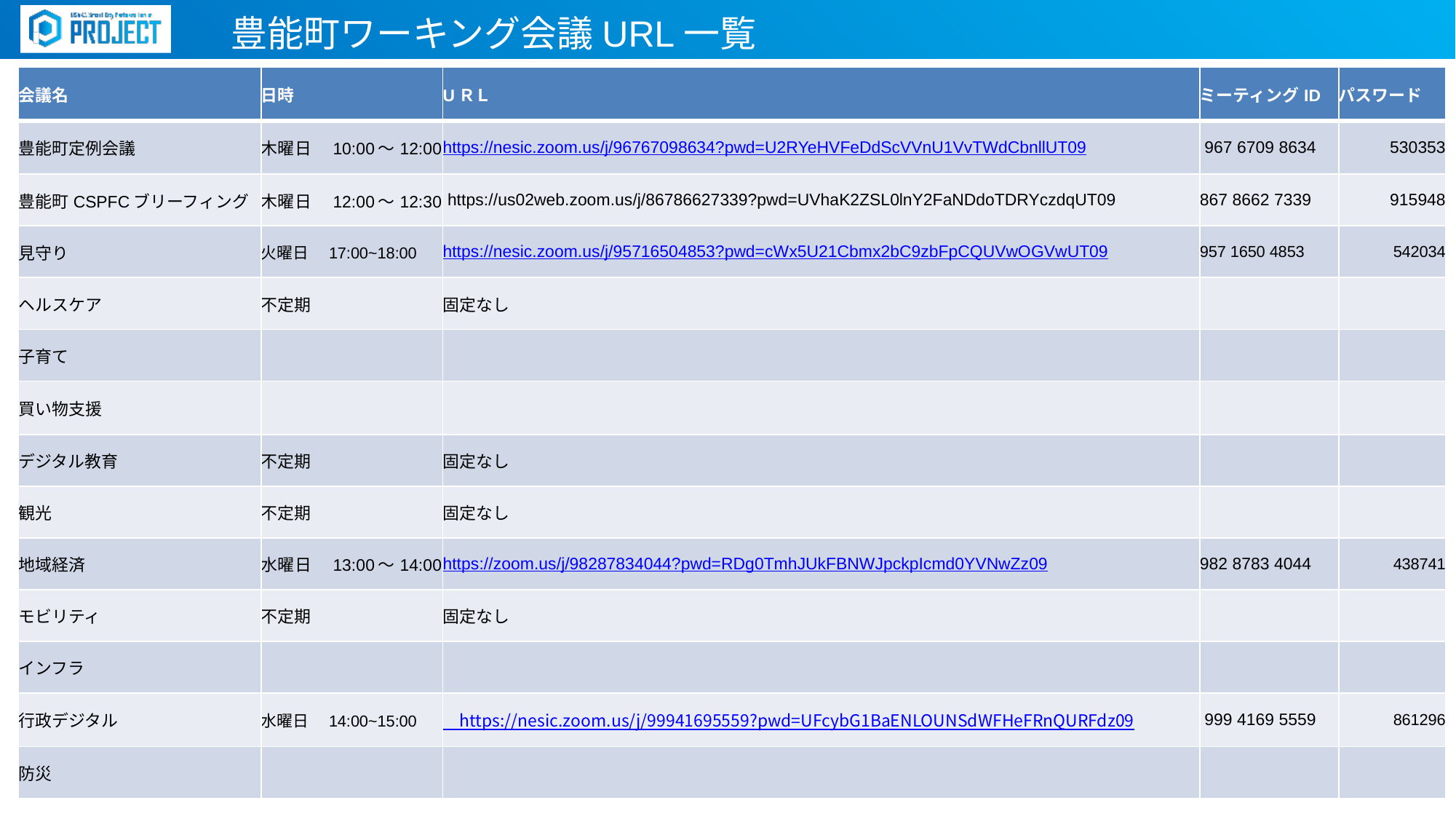

豊能町ワーキング会議URL一覧
| 会議名 | 日時 | UＲＬ | ミーティングID | パスワード |
| --- | --- | --- | --- | --- |
| 豊能町定例会議 | 木曜日　10:00～12:00 | https://nesic.zoom.us/j/96767098634?pwd=U2RYeHVFeDdScVVnU1VvTWdCbnllUT09 | 967 6709 8634 | 530353 |
| 豊能町CSPFCブリーフィング | 木曜日　12:00～12:30 | https://us02web.zoom.us/j/86786627339?pwd=UVhaK2ZSL0lnY2FaNDdoTDRYczdqUT09 | 867 8662 7339 | 915948 |
| 見守り | 火曜日　17:00~18:00 | https://nesic.zoom.us/j/95716504853?pwd=cWx5U21Cbmx2bC9zbFpCQUVwOGVwUT09 | 957 1650 4853 | 542034 |
| ヘルスケア | 不定期 | 固定なし |  |  |
| 子育て |  |  |  |  |
| 買い物支援 |  |  |  |  |
| デジタル教育 | 不定期 | 固定なし |  |  |
| 観光 | 不定期 | 固定なし |  |  |
| 地域経済 | 水曜日　13:00～14:00 | https://zoom.us/j/98287834044?pwd=RDg0TmhJUkFBNWJpckpIcmd0YVNwZz09 | 982 8783 4044 | 438741 |
| モビリティ | 不定期 | 固定なし |  |  |
| インフラ |  |  |  |  |
| 行政デジタル | 水曜日　14:00~15:00 | https://nesic.zoom.us/j/99941695559?pwd=UFcybG1BaENLOUNSdWFHeFRnQURFdz09 | 999 4169 5559 | 861296 |
| 防災 |  |  |  |  |